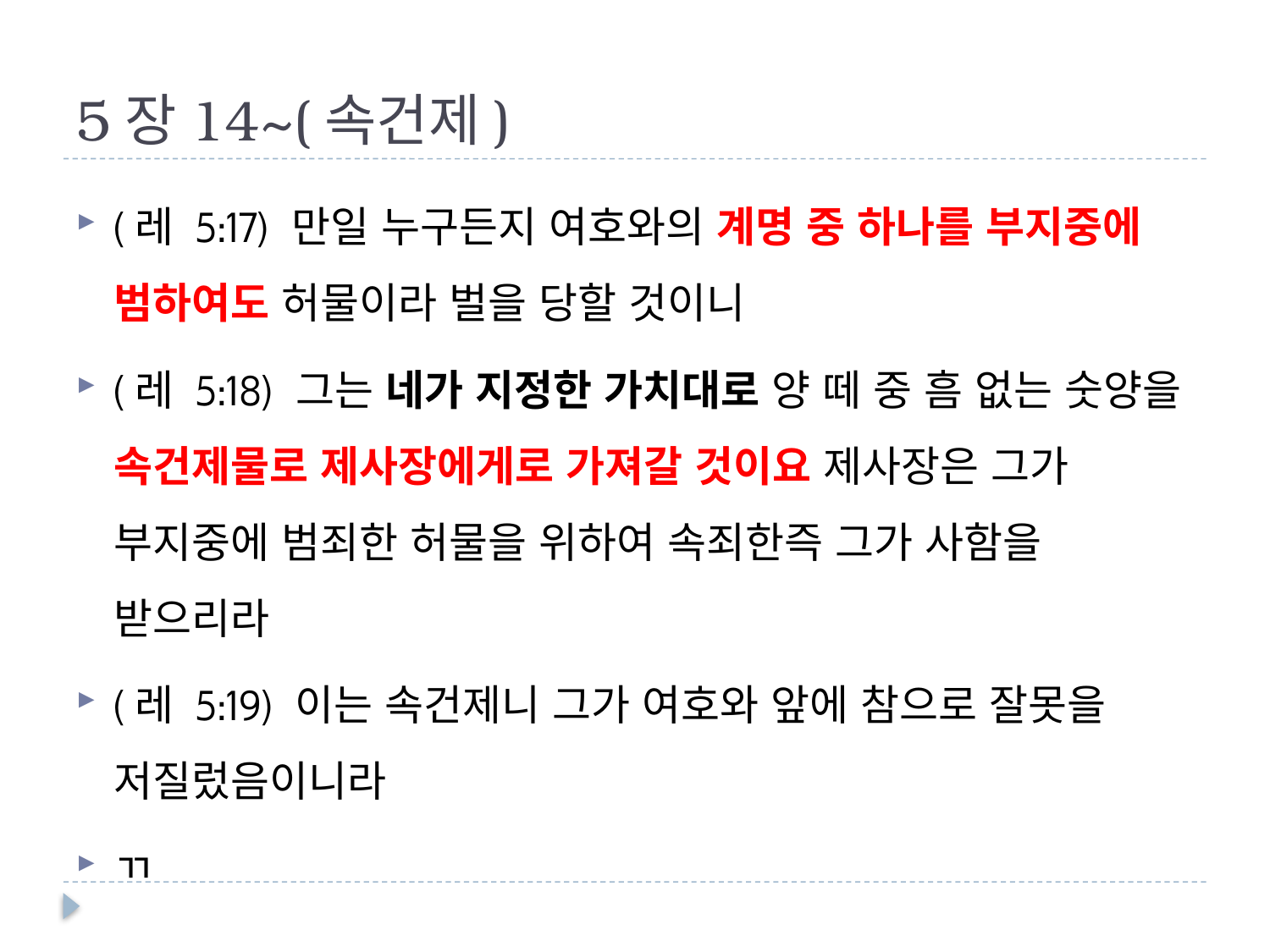

# 5장14~(속건제)
(레 5:17) 만일 누구든지 여호와의 계명 중 하나를 부지중에 범하여도 허물이라 벌을 당할 것이니
(레 5:18) 그는 네가 지정한 가치대로 양 떼 중 흠 없는 숫양을 속건제물로 제사장에게로 가져갈 것이요 제사장은 그가 부지중에 범죄한 허물을 위하여 속죄한즉 그가 사함을 받으리라
(레 5:19) 이는 속건제니 그가 여호와 앞에 참으로 잘못을 저질렀음이니라
ㄲ